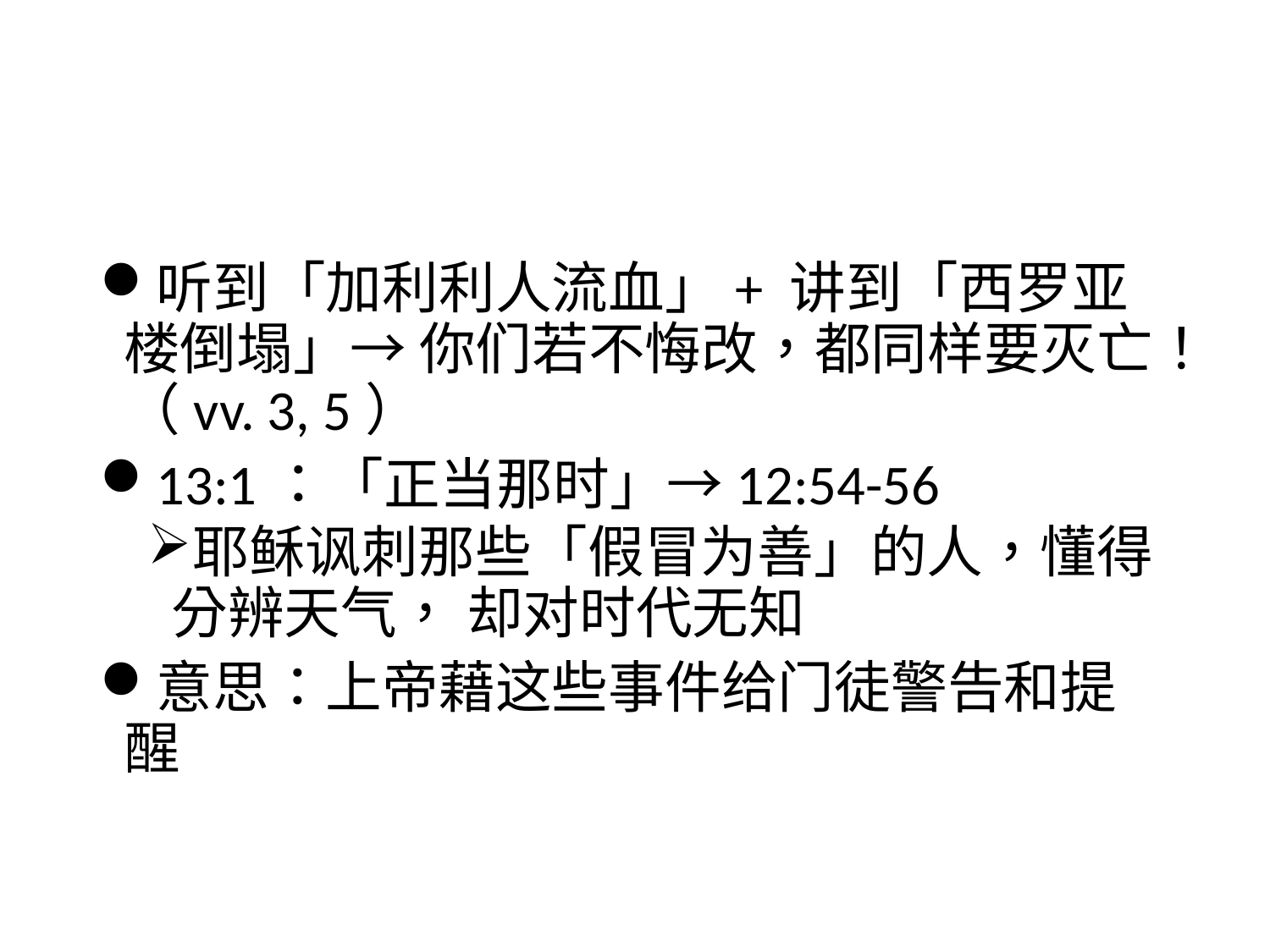

#
听到「加利利人流血」+ 讲到「西罗亚楼倒塌」→ 你们若不悔改，都同样要灭亡！（vv. 3, 5）
13:1：「正当那时」→12:54-56
耶稣讽刺那些「假冒为善」的人，懂得分辨天气， 却对时代无知
意思：上帝藉这些事件给门徒警告和提醒